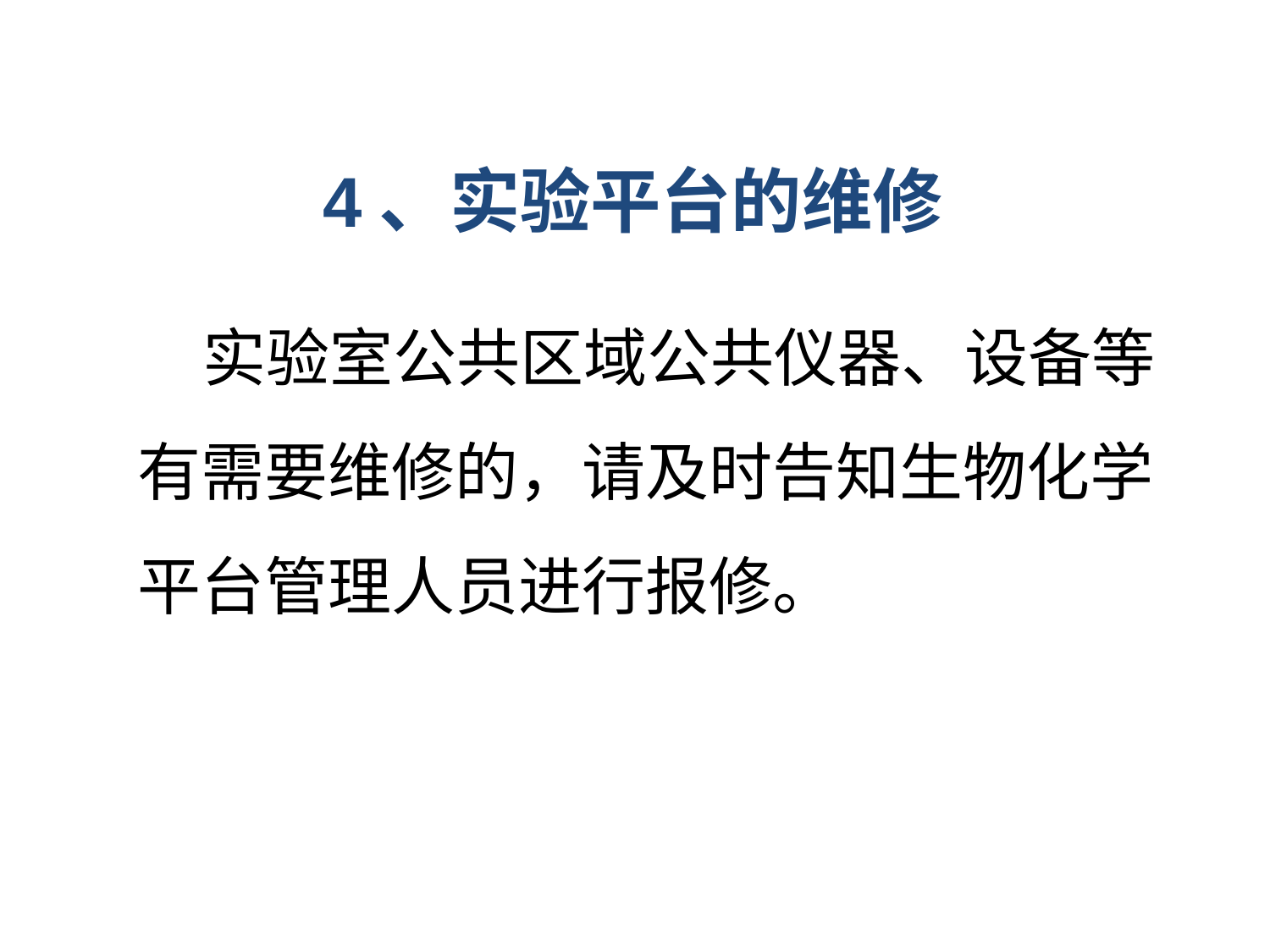

4、实验平台的维修
    实验室公共区域公共仪器、设备等有需要维修的，请及时告知生物化学平台管理人员进行报修。